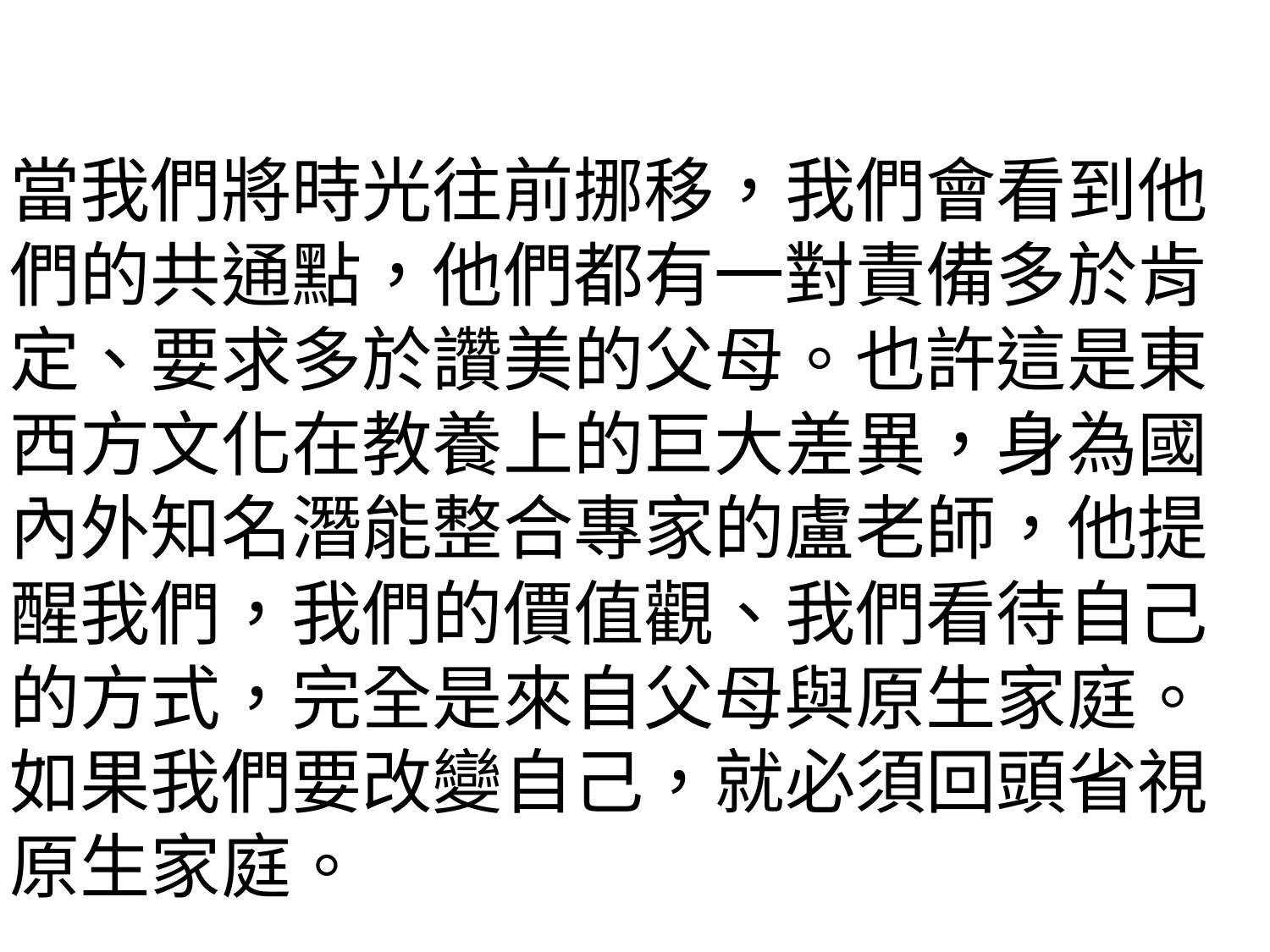

當我們將時光往前挪移，我們會看到他們的共通點，他們都有一對責備多於肯定、要求多於讚美的父母。也許這是東西方文化在教養上的巨大差異，身為國內外知名潛能整合專家的盧老師，他提醒我們，我們的價值觀、我們看待自己的方式，完全是來自父母與原生家庭。如果我們要改變自己，就必須回頭省視原生家庭。